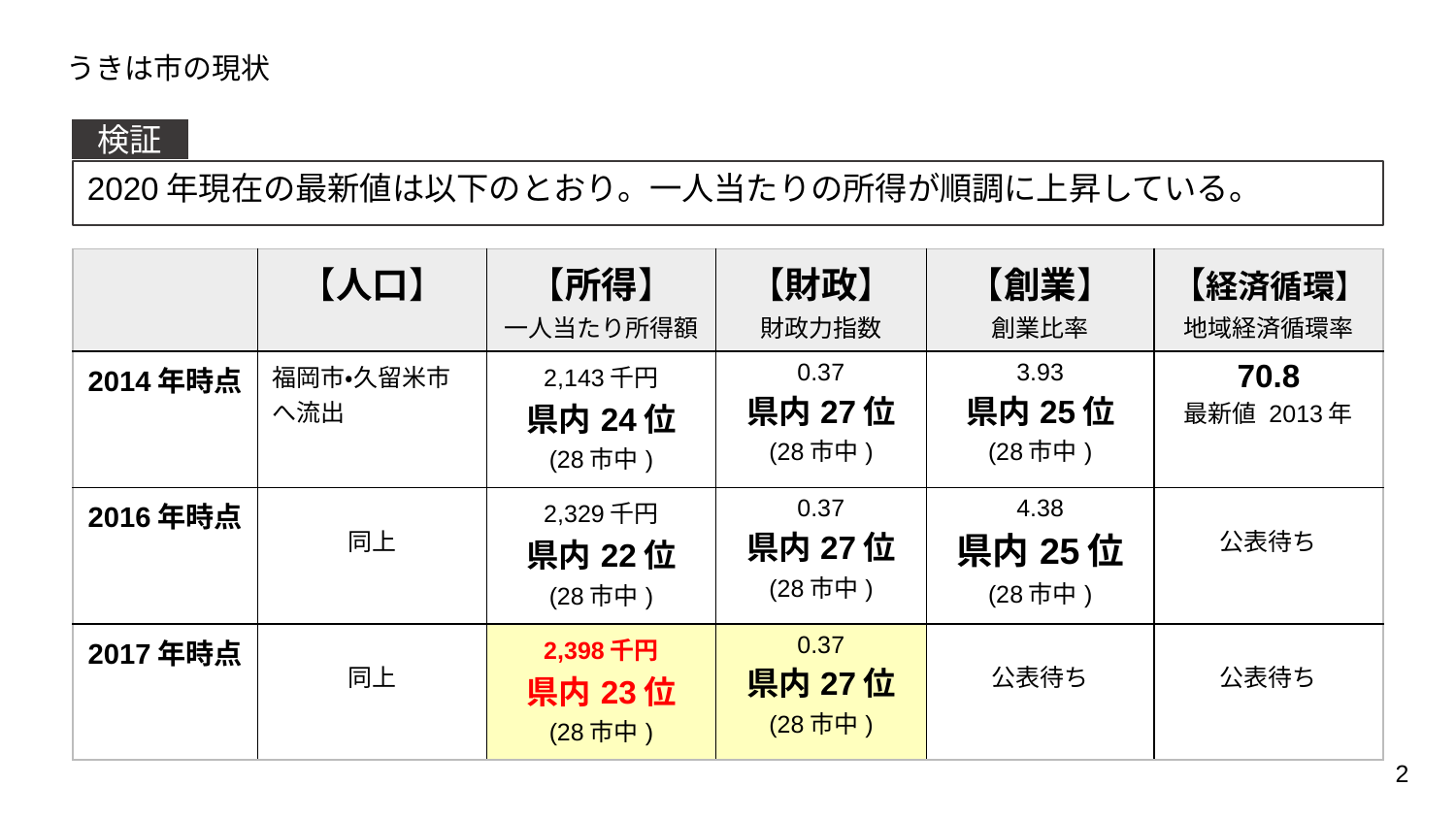

# うきは市の現状
検証
2020年現在の最新値は以下のとおり。一人当たりの所得が順調に上昇している。

|  | 【人口】 | 【所得】 一人当たり所得額 | 【財政】 財政力指数 | 【創業】 創業比率 | 【経済循環】 地域経済循環率 |
| --- | --- | --- | --- | --- | --- |
| 2014年時点 | 福岡市・久留米市へ流出 | 2,143千円 県内24位 (28市中) | 0.37 県内27位 (28市中) | 3.93 県内25位 (28市中) | 70.8 最新値 2013年 |
| 2016年時点 | 同上 | 2,329千円 県内22位 (28市中) | 0.37 県内27位 (28市中) | 4.38 県内25位 (28市中) | 公表待ち |
| 2017年時点 | 同上 | 2,398千円 県内23位 (28市中) | 0.37 県内27位 (28市中) | 公表待ち | 公表待ち |

2